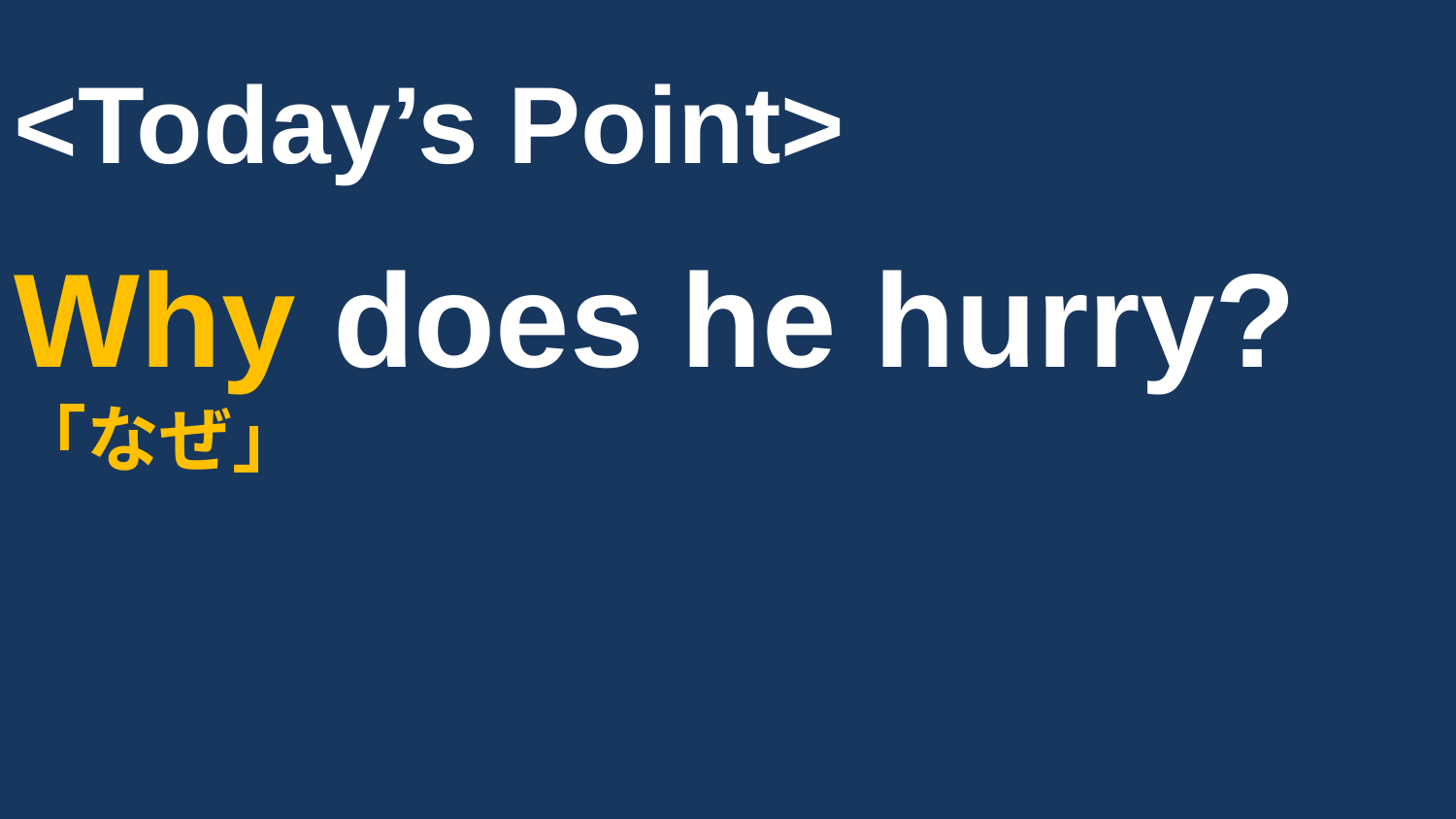

<Today’s Point>

Why does he hurry?
「なぜ」